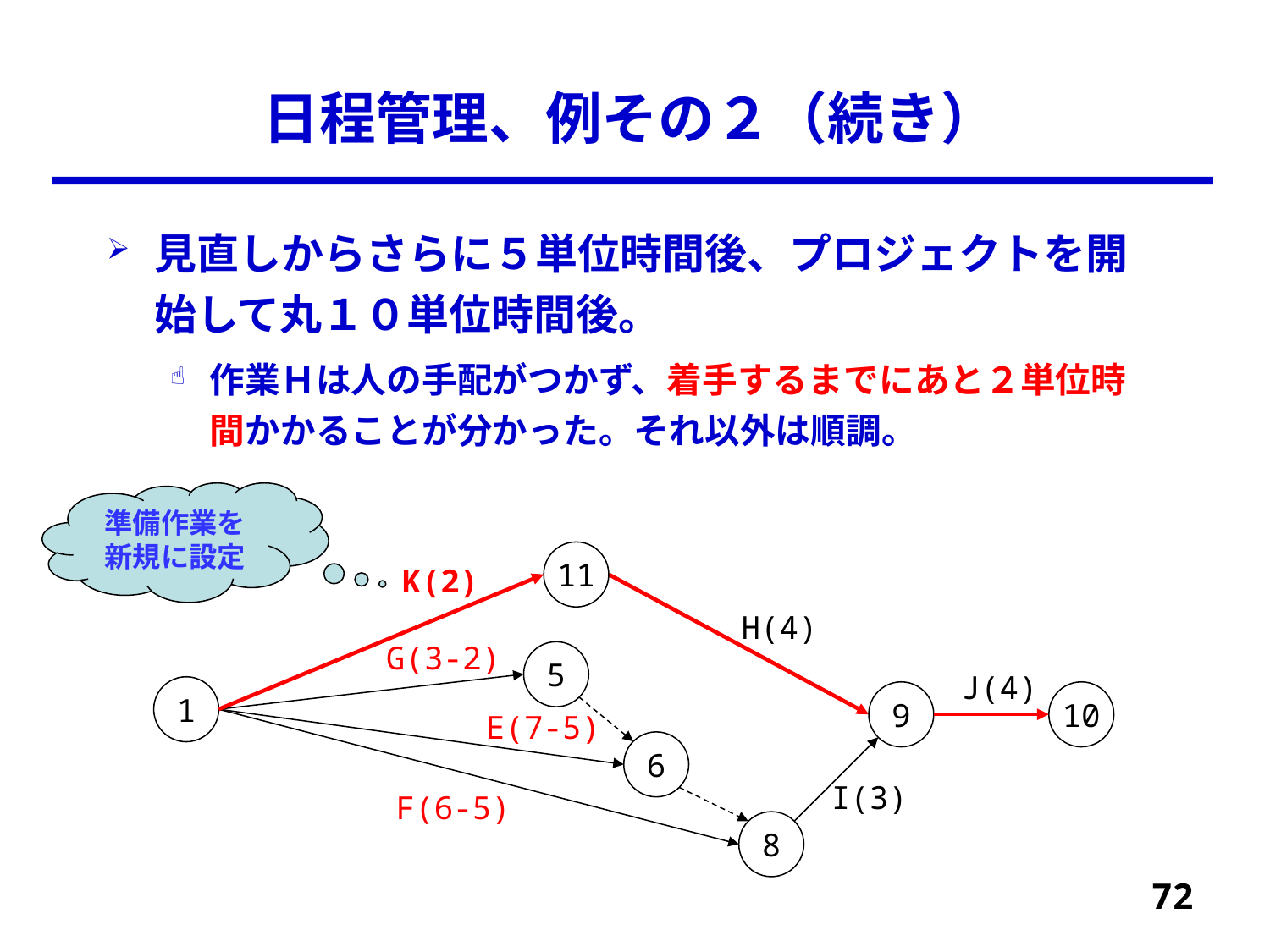

# 日程管理、例その２（続き）
見直しからさらに５単位時間後、プロジェクトを開始して丸１０単位時間後。
作業Ｈは人の手配がつかず、着手するまでにあと２単位時間かかることが分かった。それ以外は順調。
準備作業を
新規に設定
11
K(2)
H(4)
G(3-2)
5
J(4)
1
9
10
E(7-5)
6
I(3)
F(6-5)
8
72